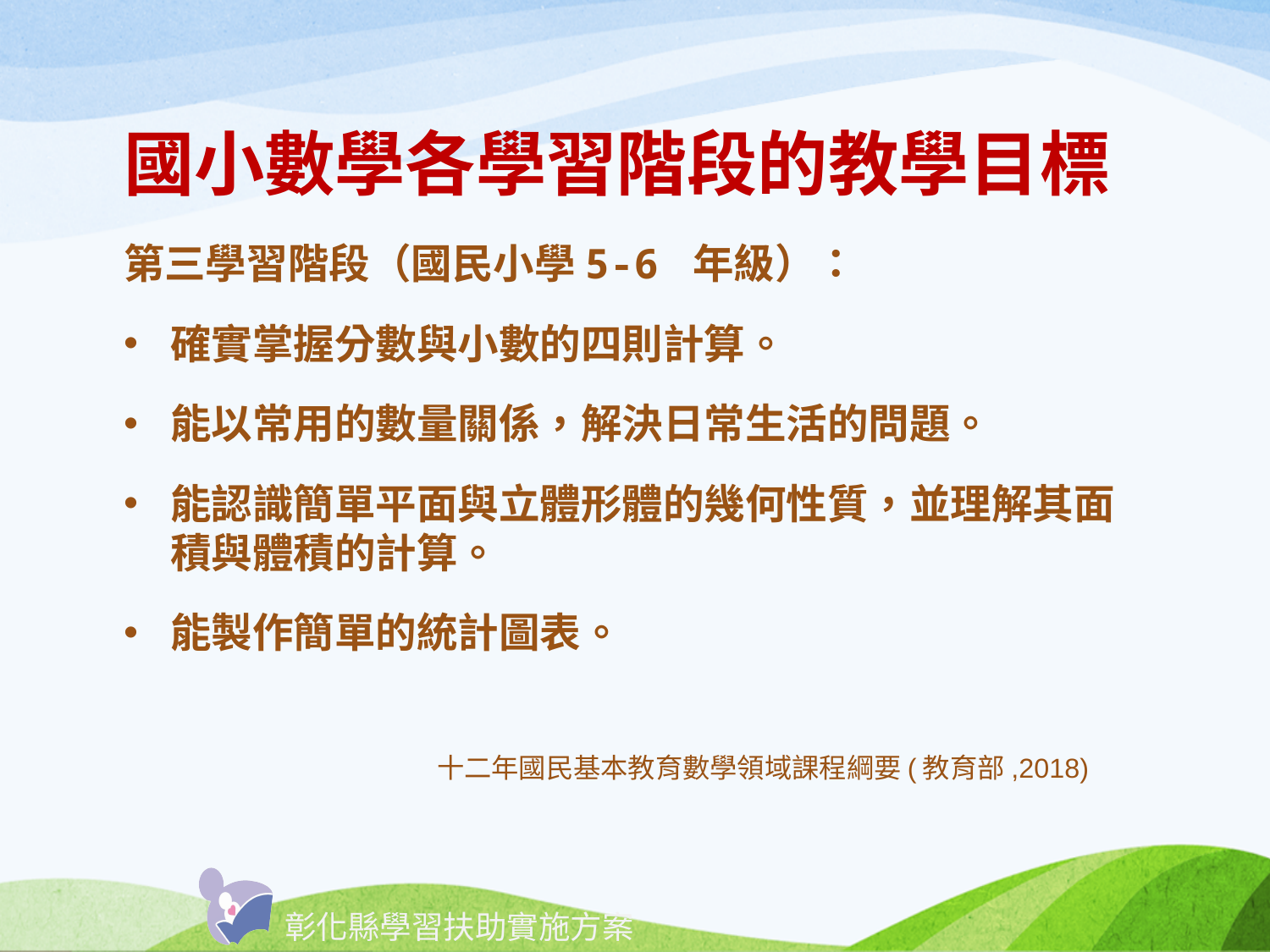

# 國小數學各學習階段的教學目標
第三學習階段（國民小學5-6 年級）：
確實掌握分數與小數的四則計算。
能以常用的數量關係，解決日常生活的問題。
能認識簡單平面與立體形體的幾何性質，並理解其面積與體積的計算。
能製作簡單的統計圖表。

                                                  十二年國民基本教育數學領域課程綱要(教育部,2018)